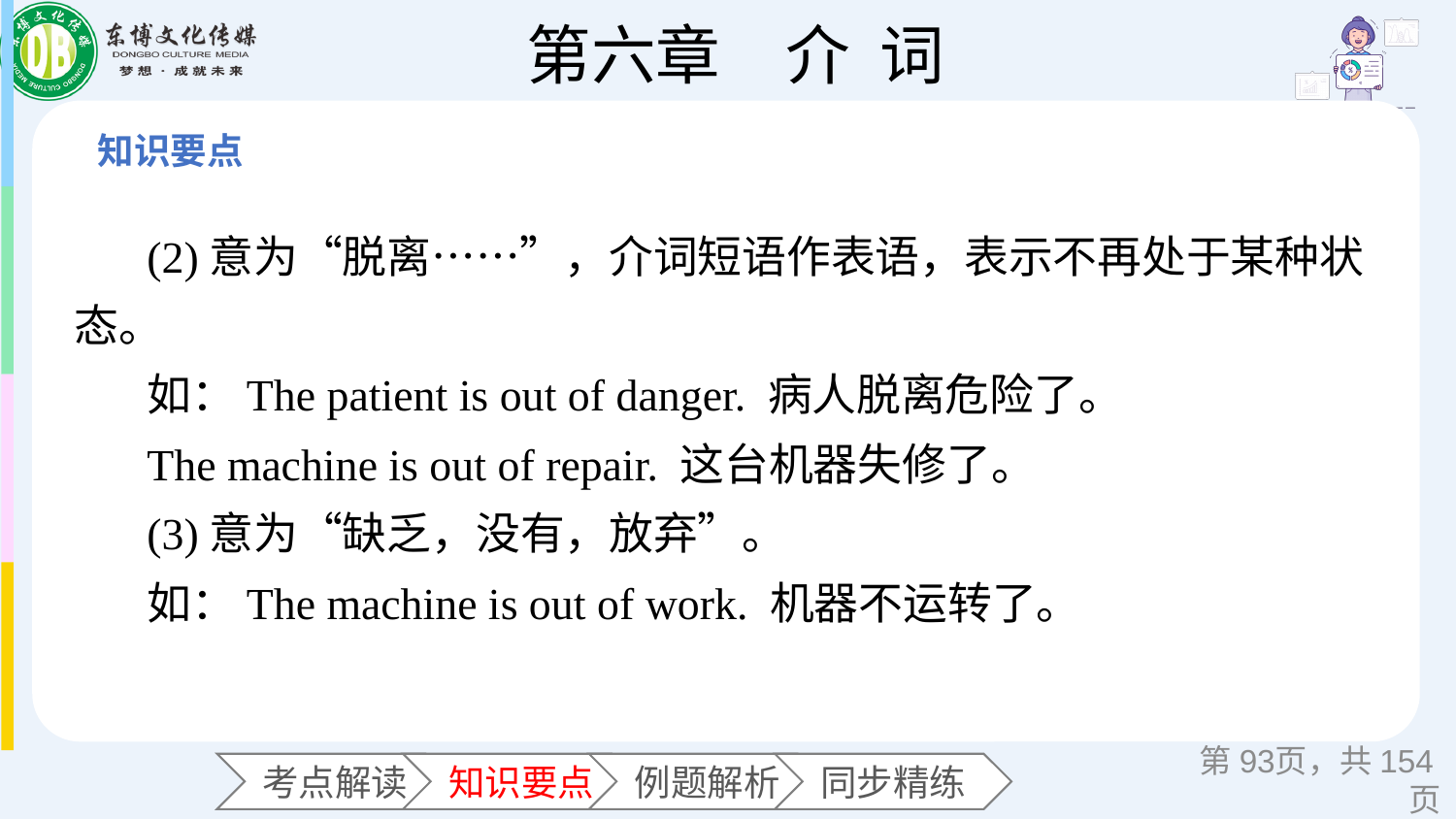

(2)意为“脱离……”，介词短语作表语，表示不再处于某种状态。
如：The patient is out of danger. 病人脱离危险了。
The machine is out of repair. 这台机器失修了。
(3)意为“缺乏，没有，放弃”。
如：The machine is out of work. 机器不运转了。
第93页，共154页